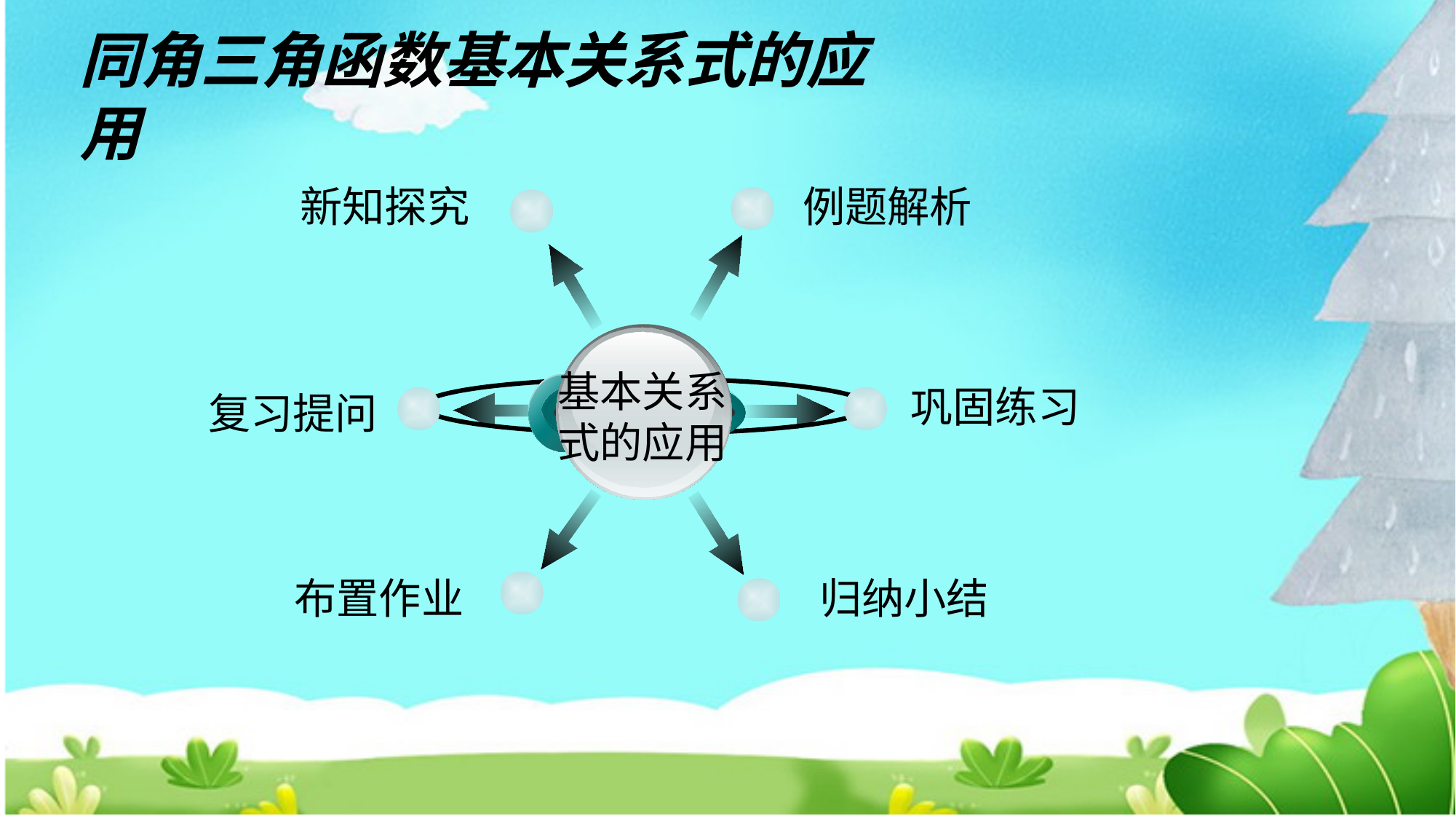

同角三角函数基本关系式的应用
新知探究
例题解析

基本关系
式的应用

巩固练习

复习提问

 布置作业
归纳小结